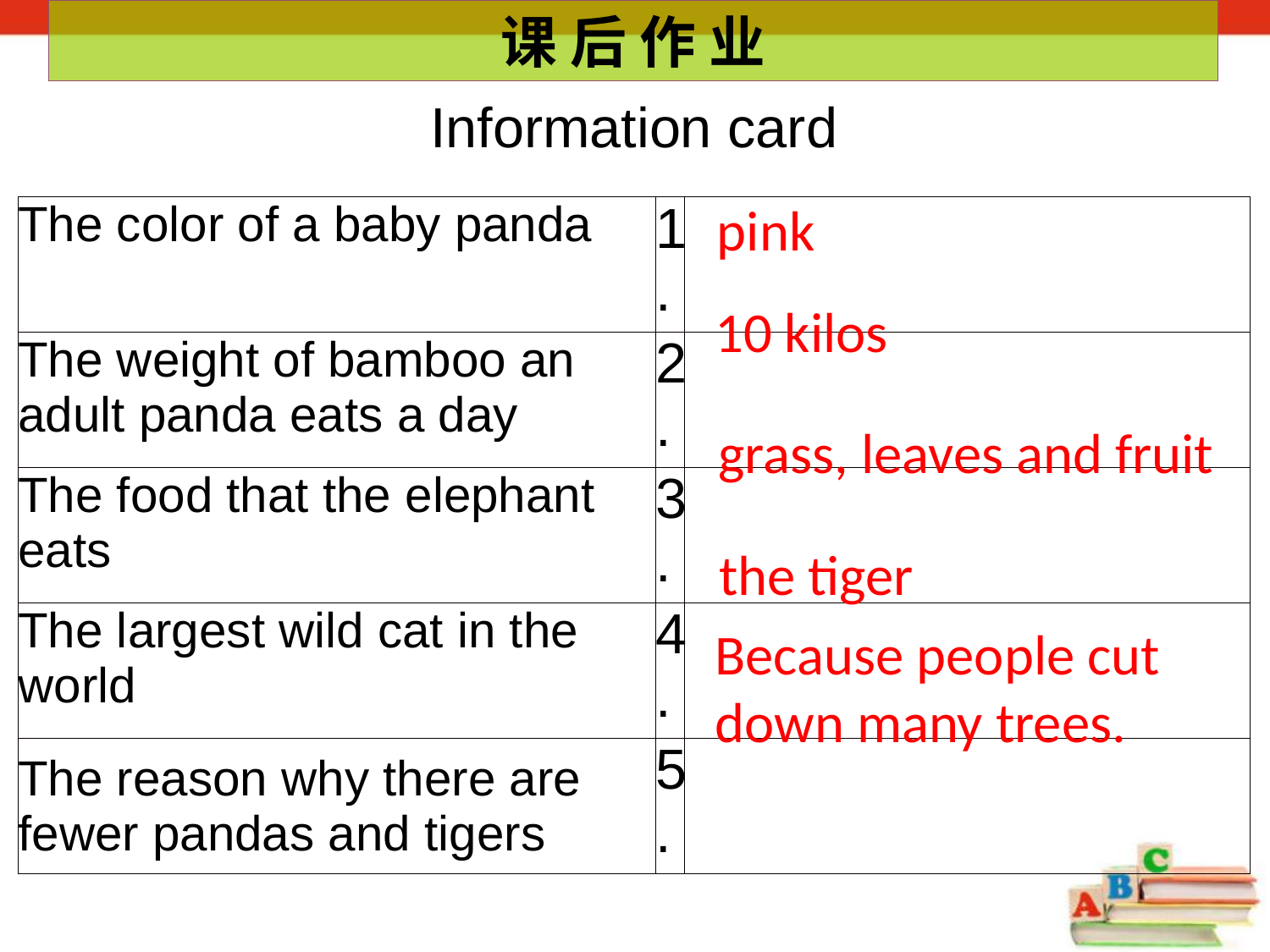

课 后 作 业
Information card
pink
| The color of a baby panda | 1. |  |
| --- | --- | --- |
| The weight of bamboo an adult panda eats a day | 2. |  |
| The food that the elephant eats | 3. |  |
| The largest wild cat in the world | 4. |  |
| The reason why there are fewer pandas and tigers | 5. |  |
10 kilos
 grass, leaves and fruit
the tiger
Because people cut down many trees.